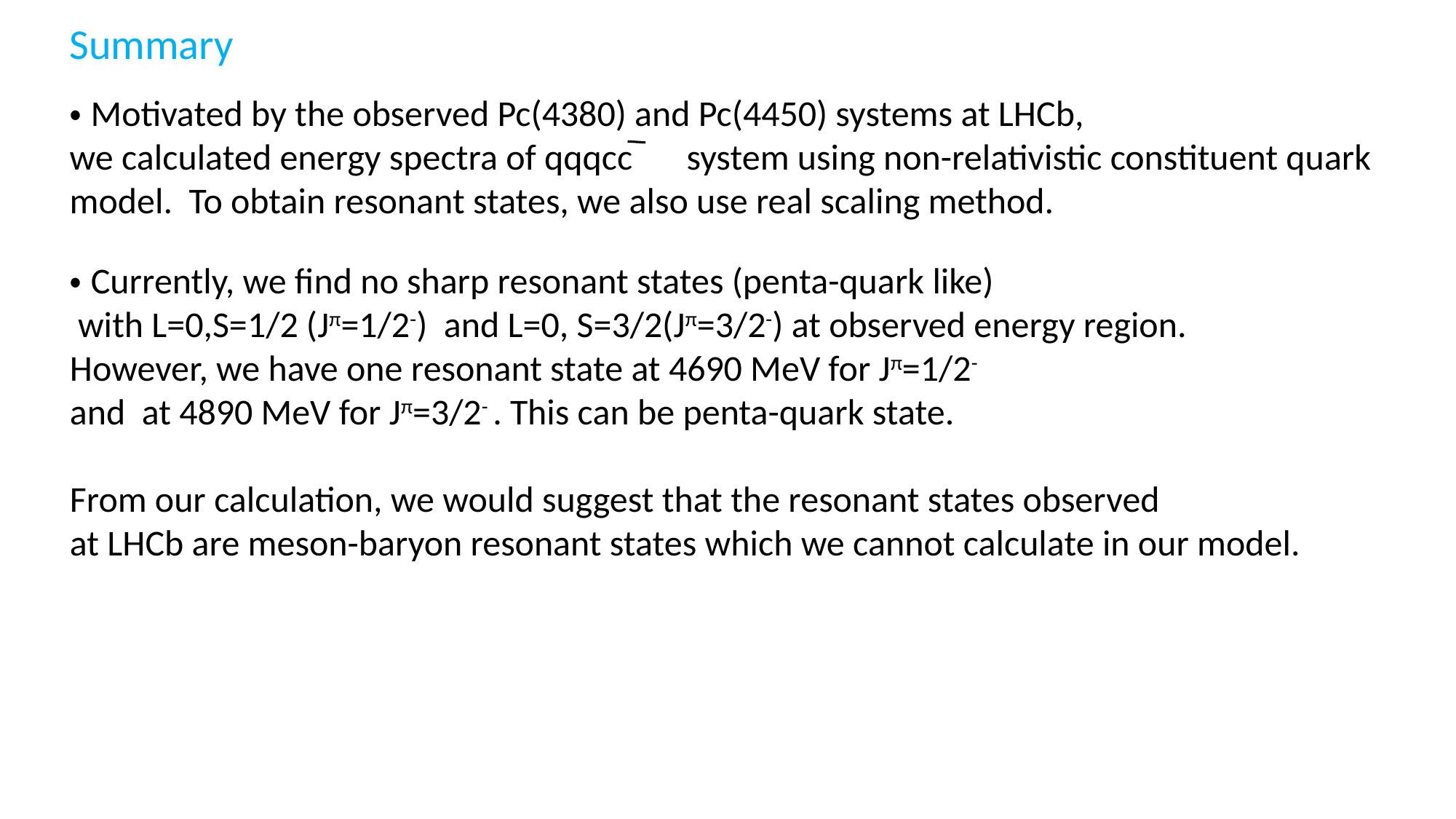

Summary
・Motivated by the observed Pc(4380) and Pc(4450) systems at LHCb,
we calculated energy spectra of qqqcc　system using non-relativistic constituent quark
model.  To obtain resonant states, we also use real scaling method.

・Currently, we find no sharp resonant states (penta-quark like)
 with L=0,S=1/2 (Jπ=1/2-)  and L=0, S=3/2(Jπ=3/2-) at observed energy region.
However, we have one resonant state at 4690 MeV for Jπ=1/2-
and  at 4890 MeV for Jπ=3/2- . This can be penta-quark state.

From our calculation, we would suggest that the resonant states observed
at LHCb are meson-baryon resonant states which we cannot calculate in our model.